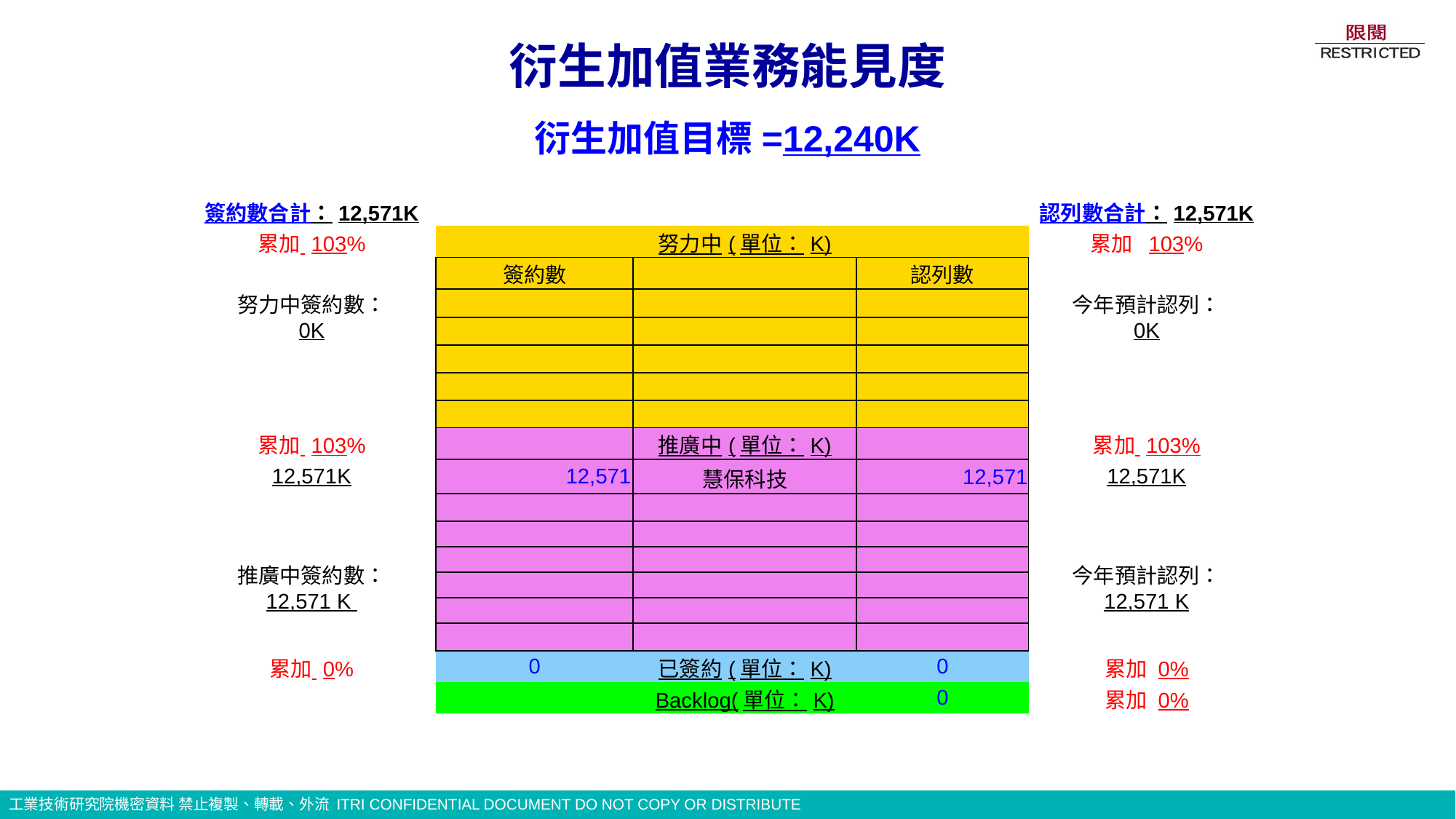

衍生加值業務能見度
衍生加值目標=12,240K
| 簽約數合計：12,571K |  |  |  | 認列數合計：12,571K |
| --- | --- | --- | --- | --- |
| 累加 103% |  | 努力中(單位：K) |  | 累加 103% |
| 努力中簽約數： 0K | 簽約數 |  | 認列數 | 今年預計認列： 0K |
|  |  |  |  |  |
|  |  |  |  |  |
|  |  |  |  |  |
|  |  |  |  |  |
|  |  |  |  |  |
| 累加 103% |  | 推廣中(單位：K) |  | 累加 103% |
| 12,571K | 12,571 | 慧保科技 | 12,571 | 12,571K |
|  |  |  |  |  |
| 推廣中簽約數： 12,571 K |  |  |  | 今年預計認列： 12,571 K |
|  |  |  |  |  |
|  |  |  |  |  |
|  |  |  |  |  |
|  |  |  |  |  |
| 累加 0% | 0 | 已簽約(單位：K) | 0 | 累加 0% |
|  |  | Backlog(單位：K) | 0 | 累加 0% |